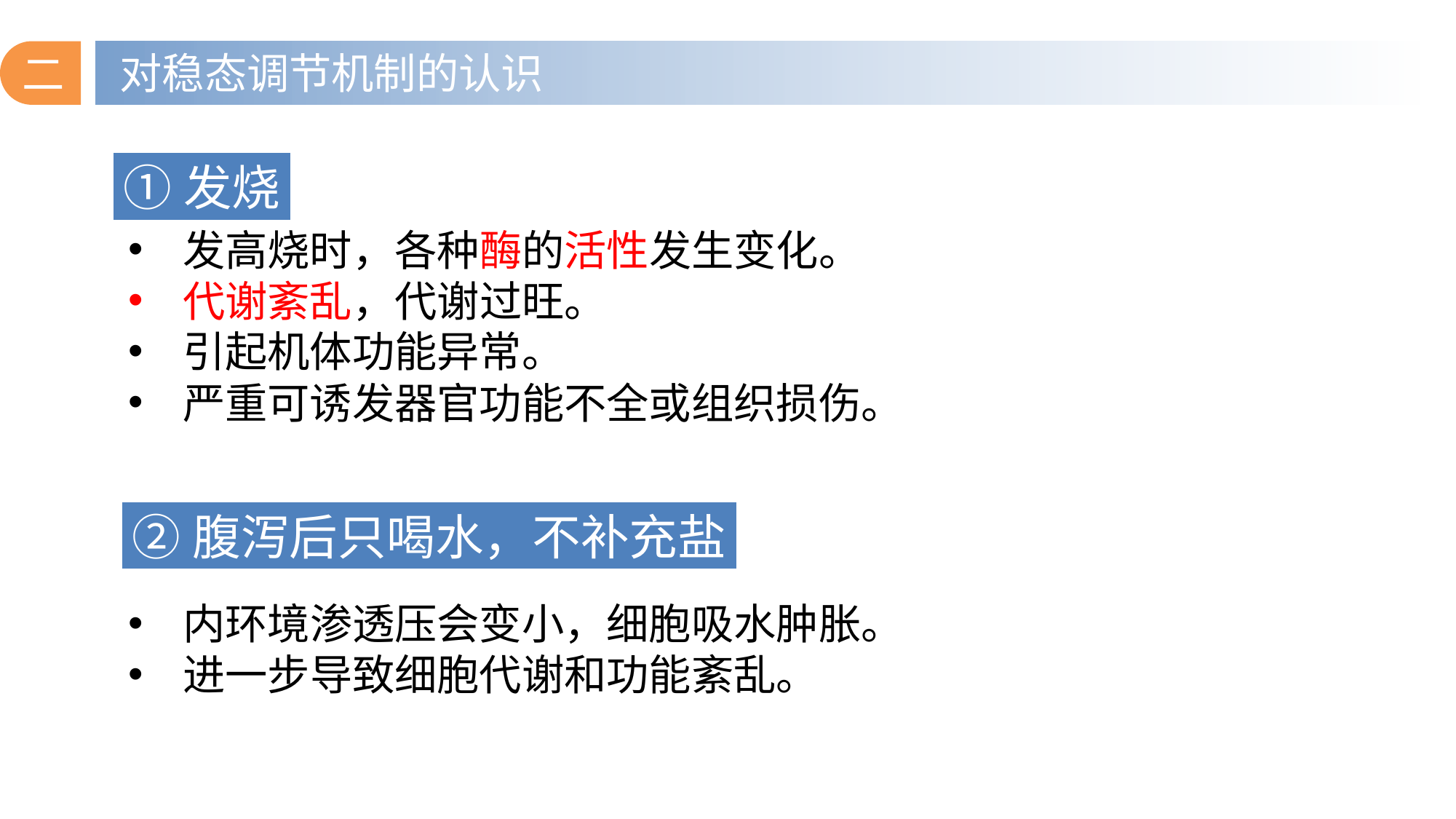

二
对稳态调节机制的认识
①发烧
发高烧时，各种酶的活性发生变化。
代谢紊乱，代谢过旺。
引起机体功能异常。
严重可诱发器官功能不全或组织损伤。
②腹泻后只喝水，不补充盐
内环境渗透压会变小，细胞吸水肿胀。
进一步导致细胞代谢和功能紊乱。